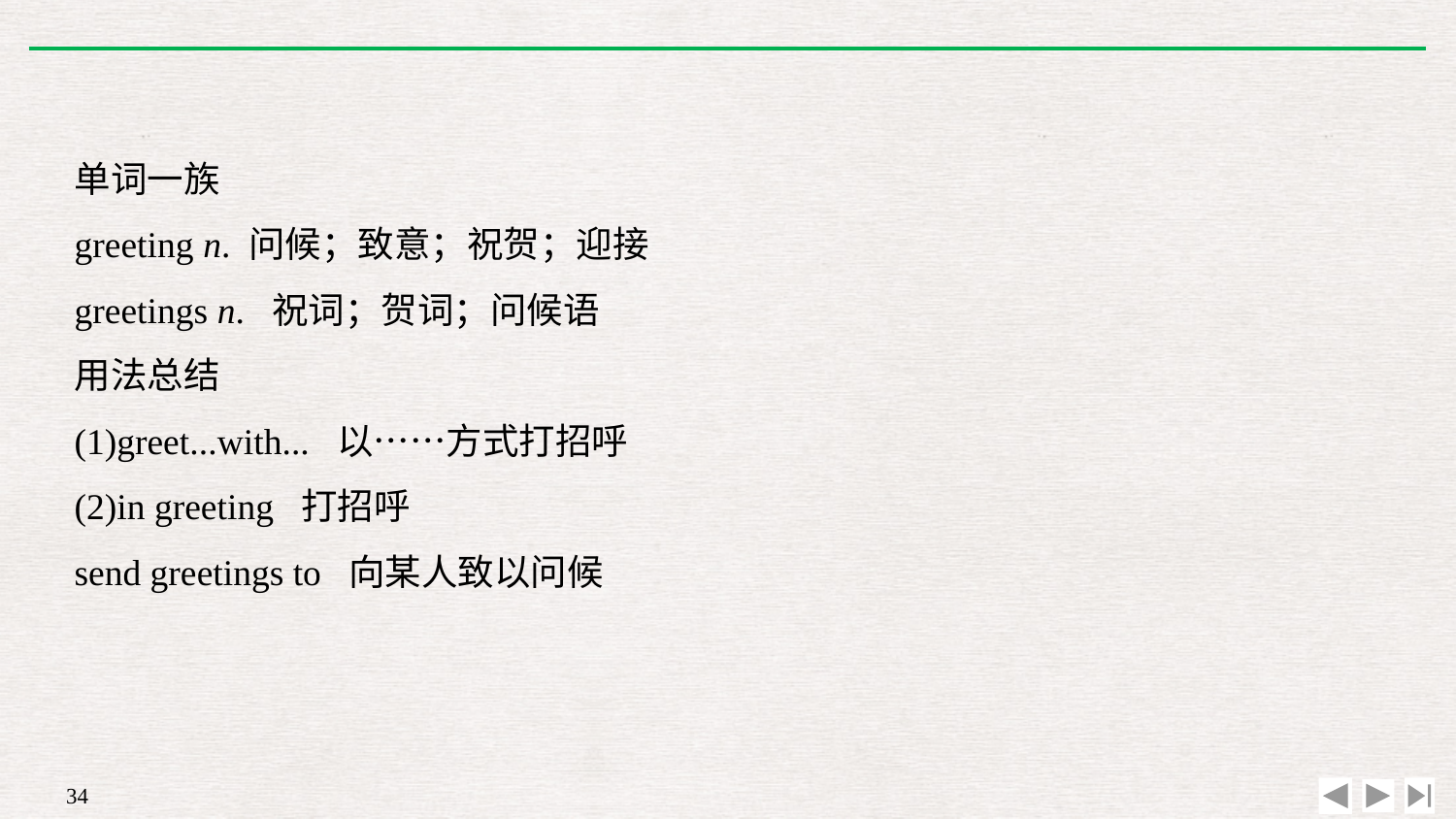

单词一族
greeting n. 问候；致意；祝贺；迎接
greetings n.  祝词；贺词；问候语
用法总结
(1)greet...with...  以……方式打招呼
(2)in greeting  打招呼
send greetings to  向某人致以问候